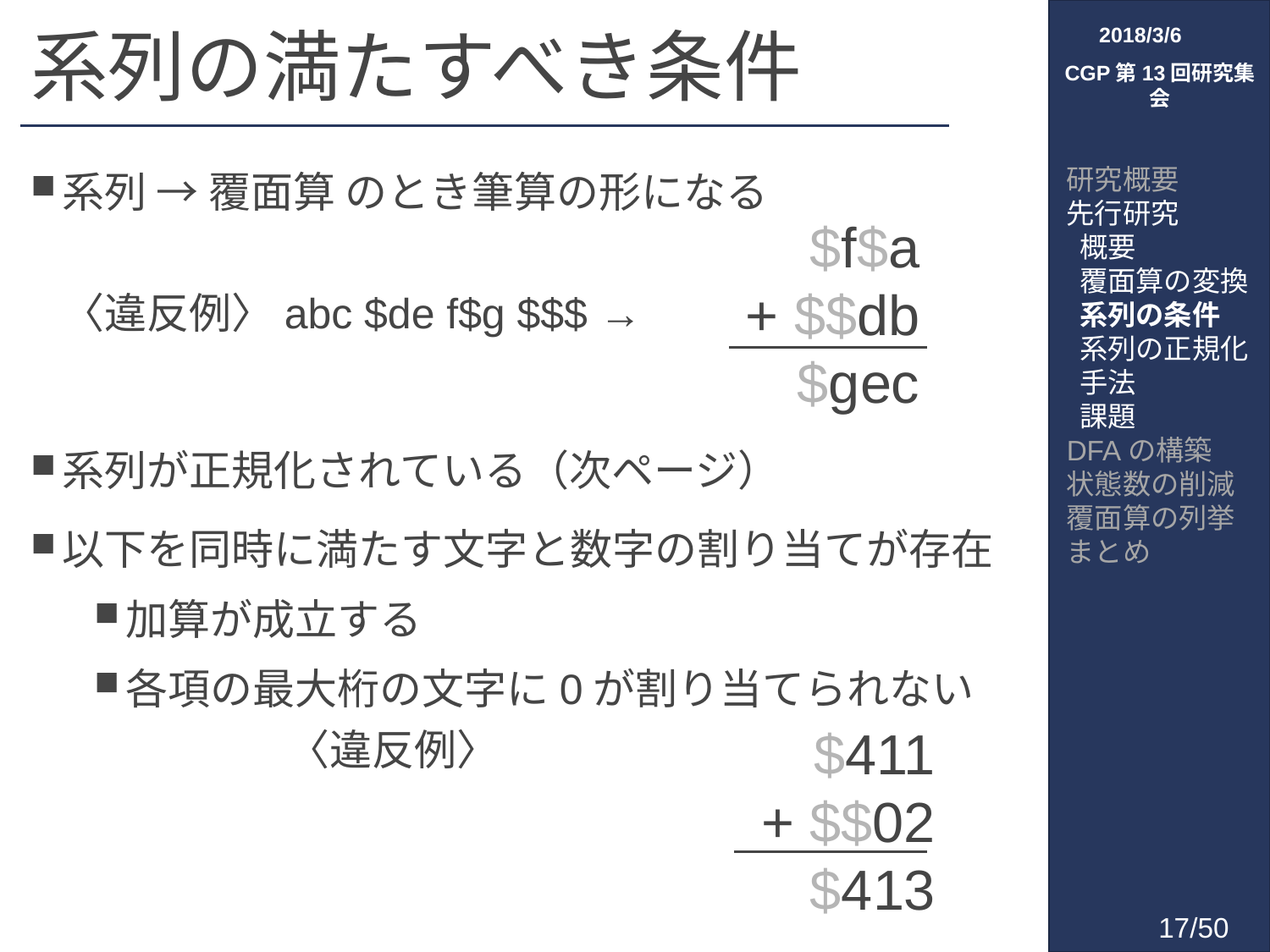

2018/3/6
# 系列の満たすべき条件
CGP第13回研究集会
系列 → 覆面算 のとき筆算の形になる
〈違反例〉abc $de f$g $$$ →

系列が正規化されている（次ページ）
以下を同時に満たす文字と数字の割り当てが存在
加算が成立する
各項の最大桁の文字に0が割り当てられない
                 〈違反例〉

研究概要
先行研究
 概要
 覆面算の変換
 系列の条件
 系列の正規化
 手法
 課題
DFAの構築
状態数の削減
覆面算の列挙
まとめ
$f$a
+ $$db
$gec
$411
+ $$02
$413
17/50